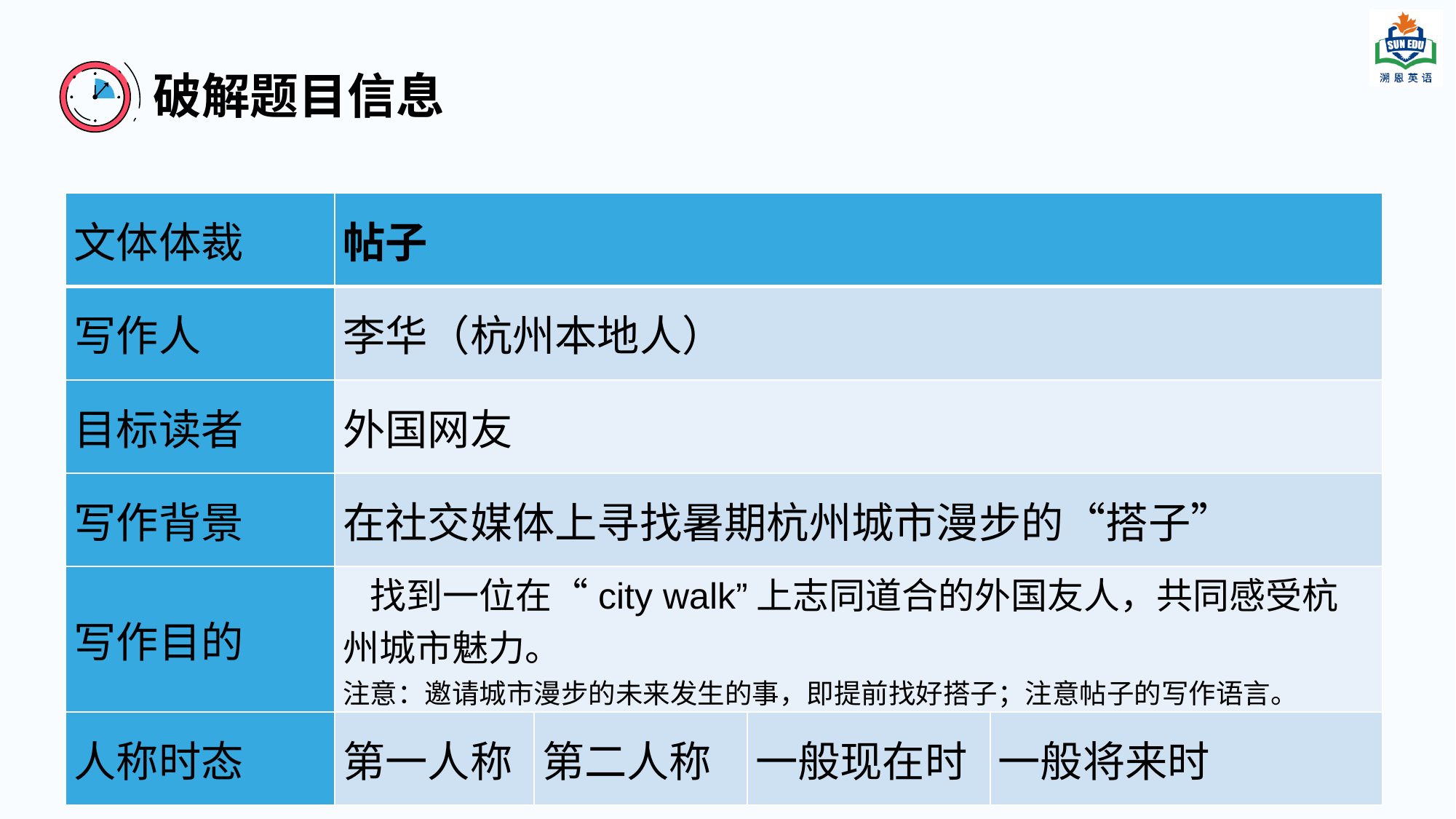

# 破解题目信息
| 文体体裁 | 帖子 |  |  |  |
| --- | --- | --- | --- | --- |
| 写作人 | 李华（杭州本地人） |  |  |  |
| 目标读者 | 外国网友 |  |  |  |
| 写作背景 | 在社交媒体上寻找暑期杭州城市漫步的“搭子” |  |  |  |
| 写作目的 | 找到一位在“city walk”上志同道合的外国友人，共同感受杭州城市魅力。 注意：邀请城市漫步的未来发生的事，即提前找好搭子；注意帖子的写作语言。 |  |  |  |
| 人称时态 | 第一人称 | 第二人称 | 一般现在时 | 一般将来时 |